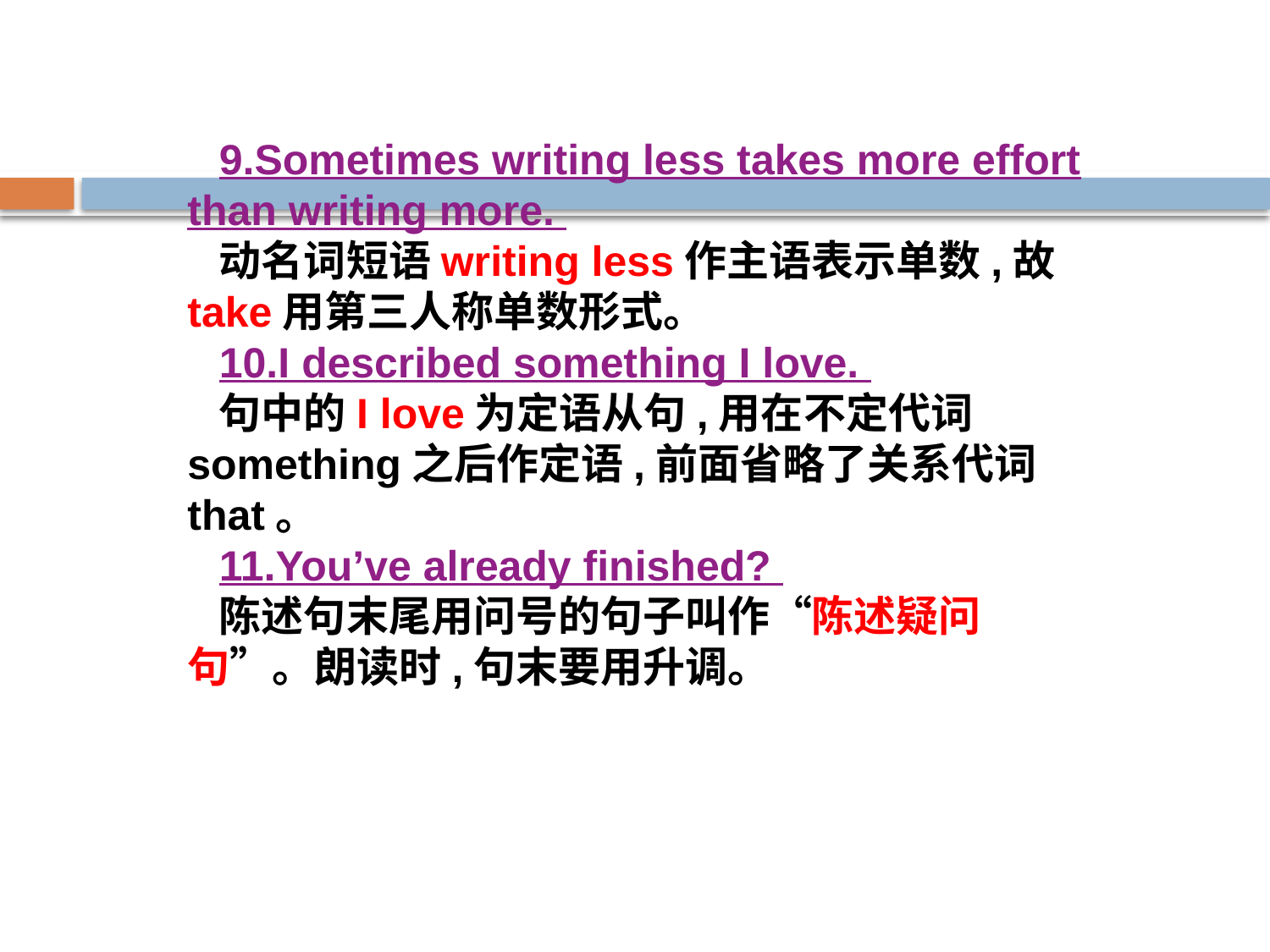

9.Sometimes writing less takes more effort than writing more.
动名词短语writing less作主语表示单数,故take用第三人称单数形式。
10.I described something I love.
句中的I love为定语从句,用在不定代词something之后作定语,前面省略了关系代词that。
11.You’ve already finished?
陈述句末尾用问号的句子叫作“陈述疑问句”。朗读时,句末要用升调。